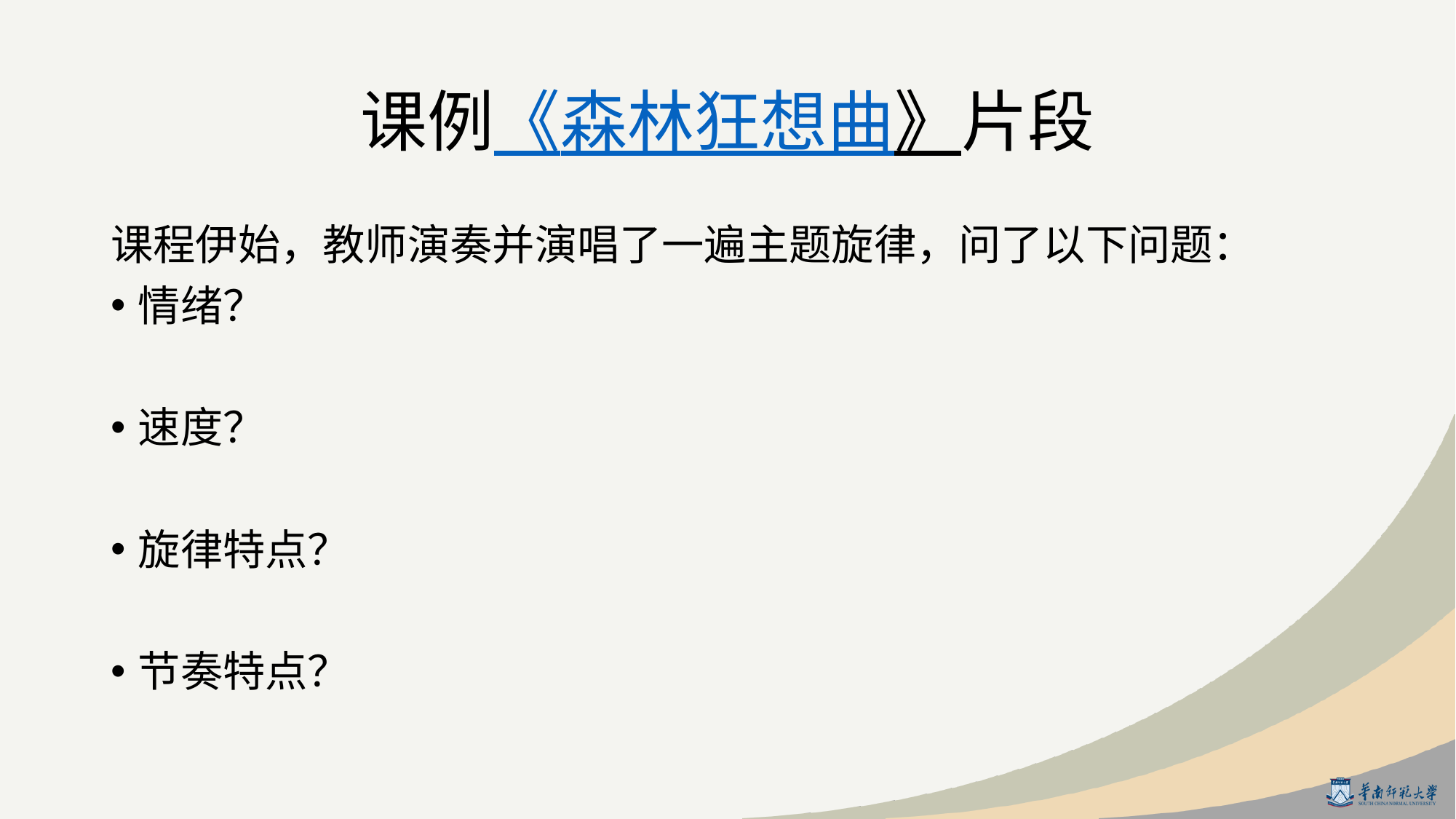

课例《森林狂想曲》片段
课程伊始，教师演奏并演唱了一遍主题旋律，问了以下问题：
情绪？

速度？

旋律特点？

节奏特点？